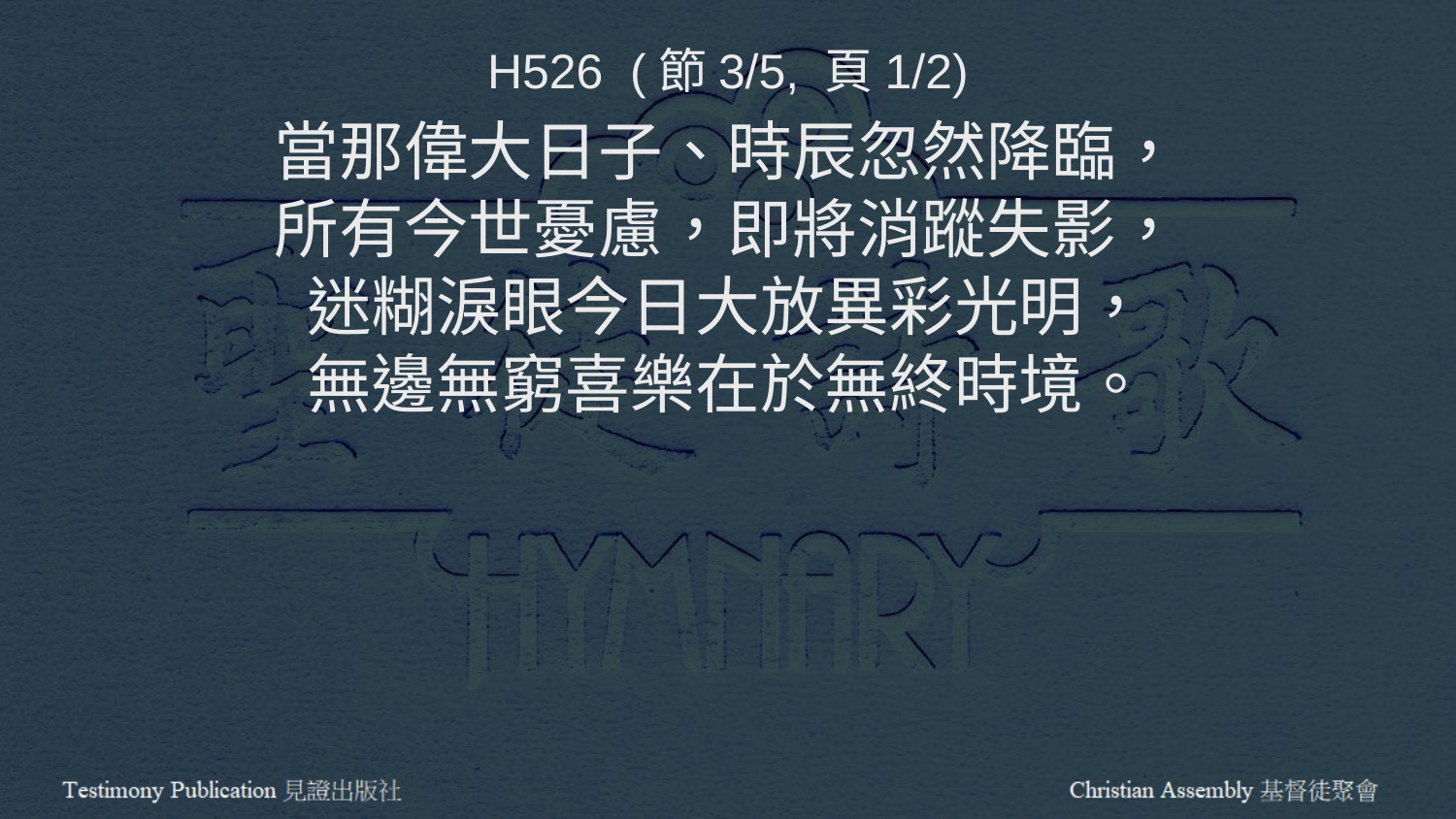

H526  (節3/5, 頁1/2)
當那偉大日子、時辰忽然降臨，
所有今世憂慮，即將消蹤失影，
迷糊淚眼今日大放異彩光明，
無邊無窮喜樂在於無終時境。